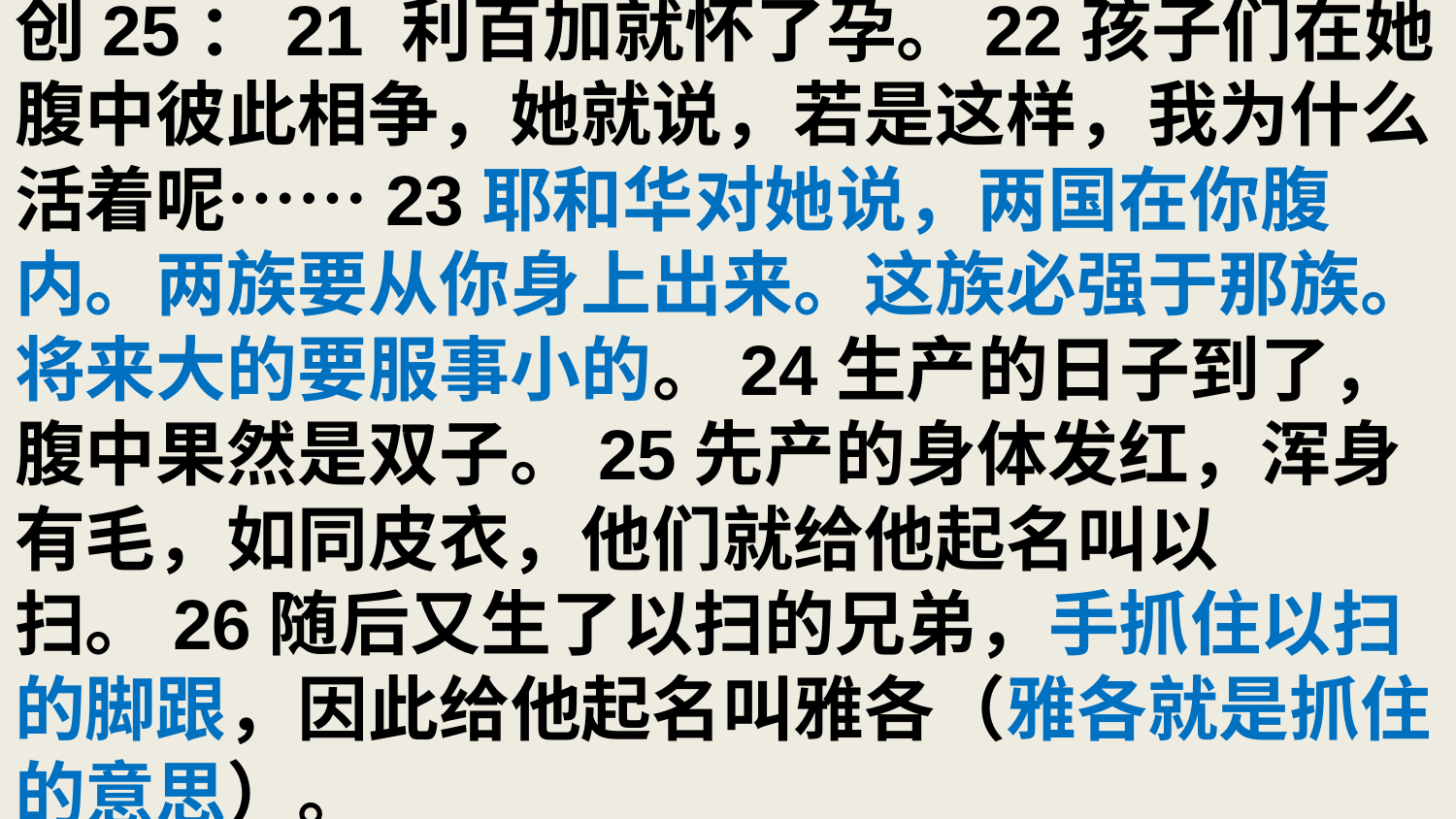

# 创25：21 利百加就怀了孕。22孩子们在她腹中彼此相争，她就说，若是这样，我为什么活着呢……23耶和华对她说，两国在你腹内。两族要从你身上出来。这族必强于那族。将来大的要服事小的。24生产的日子到了，腹中果然是双子。25先产的身体发红，浑身有毛，如同皮衣，他们就给他起名叫以扫。26随后又生了以扫的兄弟，手抓住以扫的脚跟，因此给他起名叫雅各（雅各就是抓住的意思）。